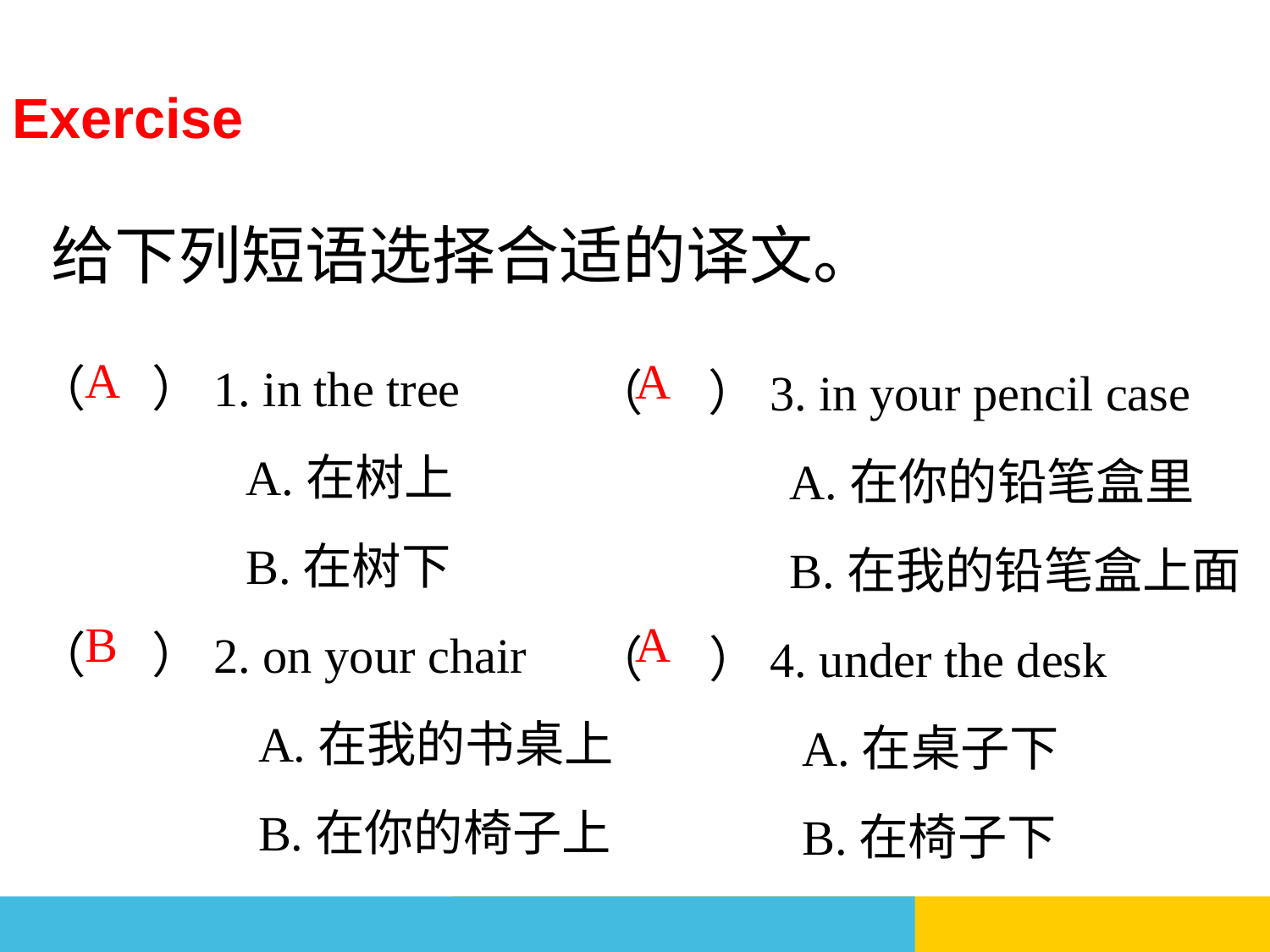

Exercise
给下列短语选择合适的译文。
（      ）1. in the tree
                 A.在树上
                 B.在树下
（      ）2. on your chair
                  A.在我的书桌上
                  B.在你的椅子上
（      ）3. in your pencil case
                A.在你的铅笔盒里
                B.在我的铅笔盒上面
（      ）4. under the desk
                 A.在桌子下
                 B.在椅子下

A
A
B
A